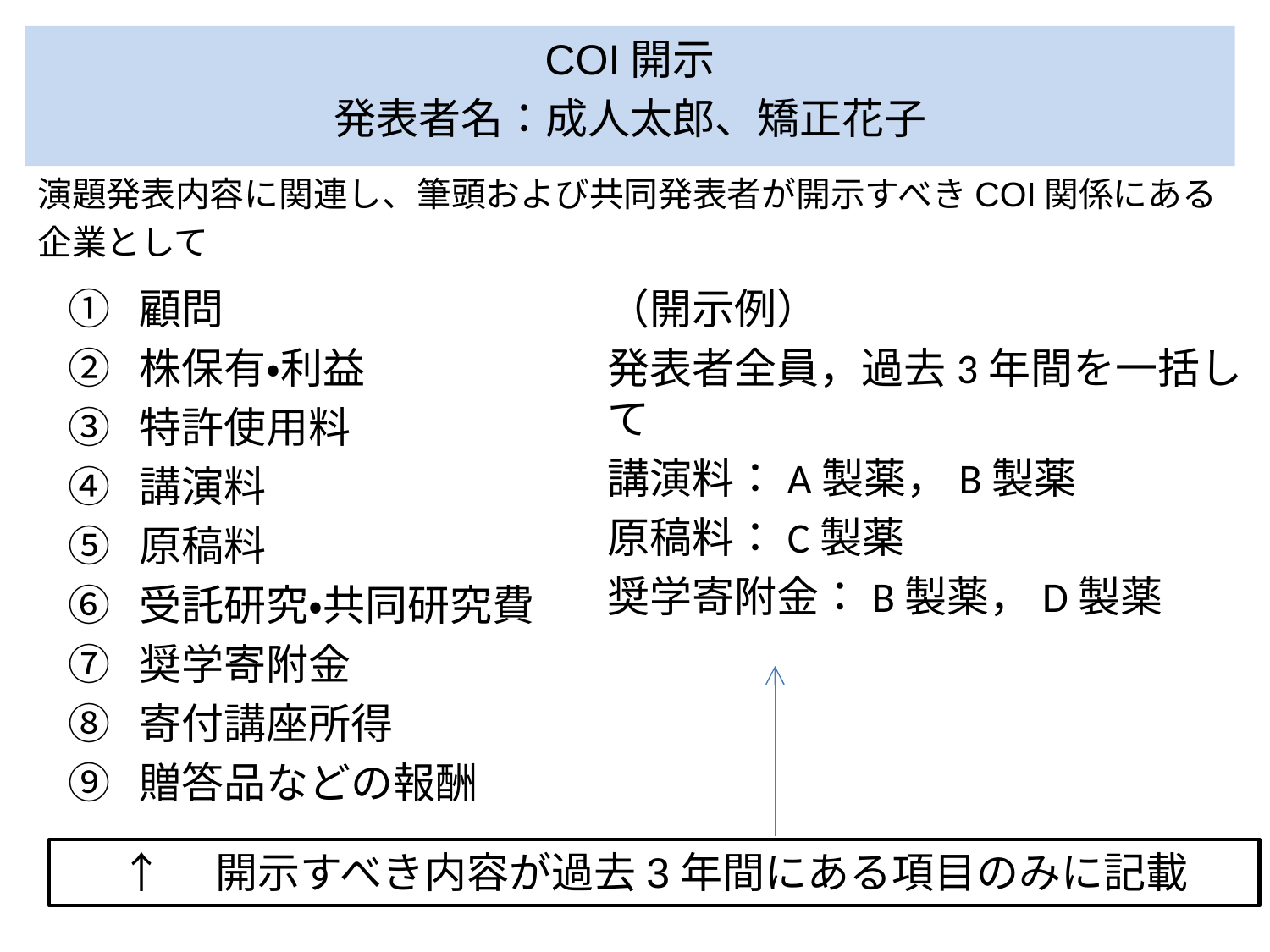

COI開示
発表者名：成人太郎、矯正花子
演題発表内容に関連し、筆頭および共同発表者が開示すべきCOI関係にある
企業として
顧問
株保有・利益
特許使用料
講演料
原稿料
受託研究・共同研究費
奨学寄附金
寄付講座所得
贈答品などの報酬
（開示例）
発表者全員，過去3年間を一括して
講演料：A製薬，B製薬
原稿料：C製薬
奨学寄附金：B製薬，D製薬
↑　開示すべき内容が過去3年間にある項目のみに記載